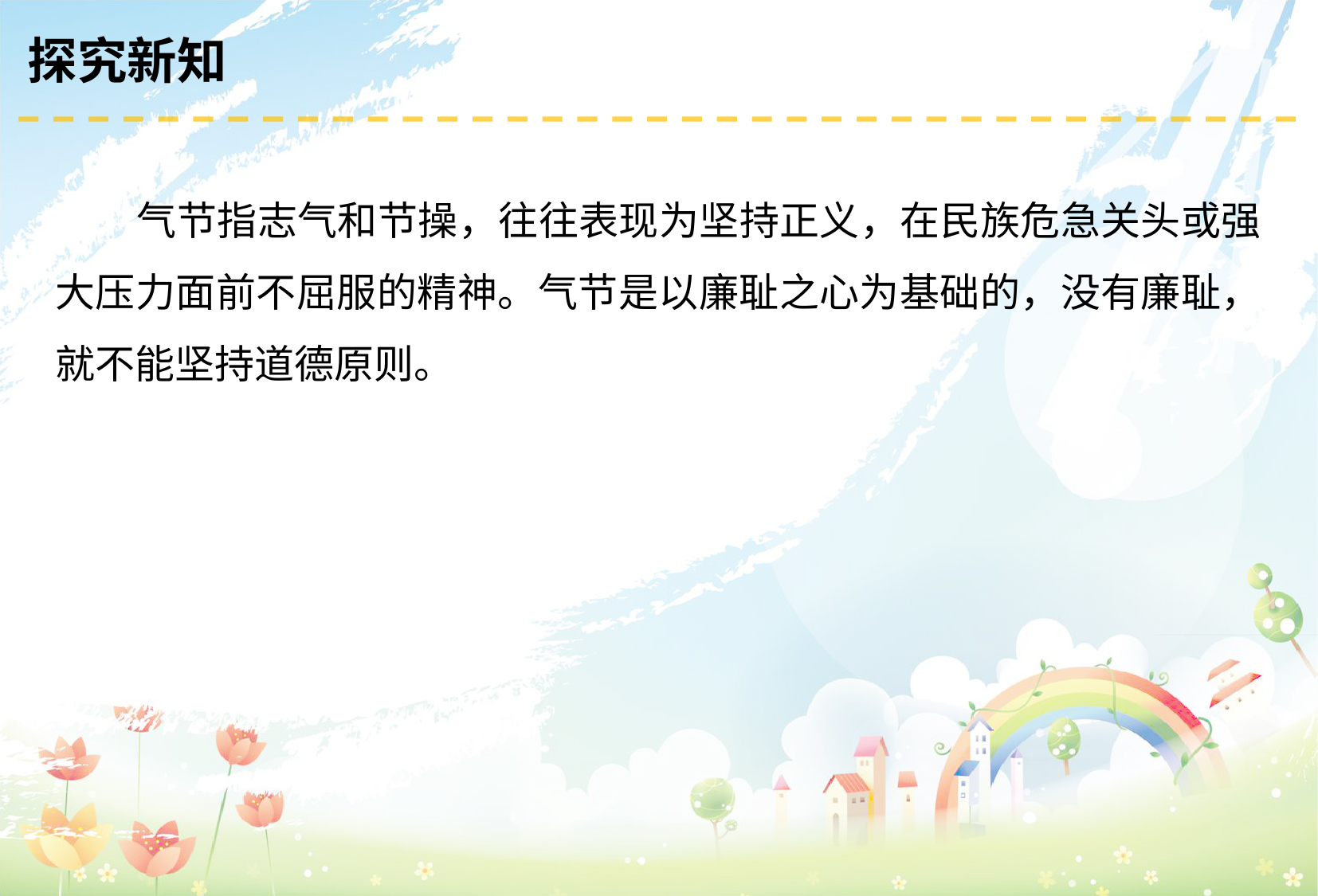

# 探究新知
气节指志气和节操，往往表现为坚持正义，在民族危急关头或强大压力面前不屈服的精神。气节是以廉耻之心为基础的，没有廉耻，就不能坚持道德原则。